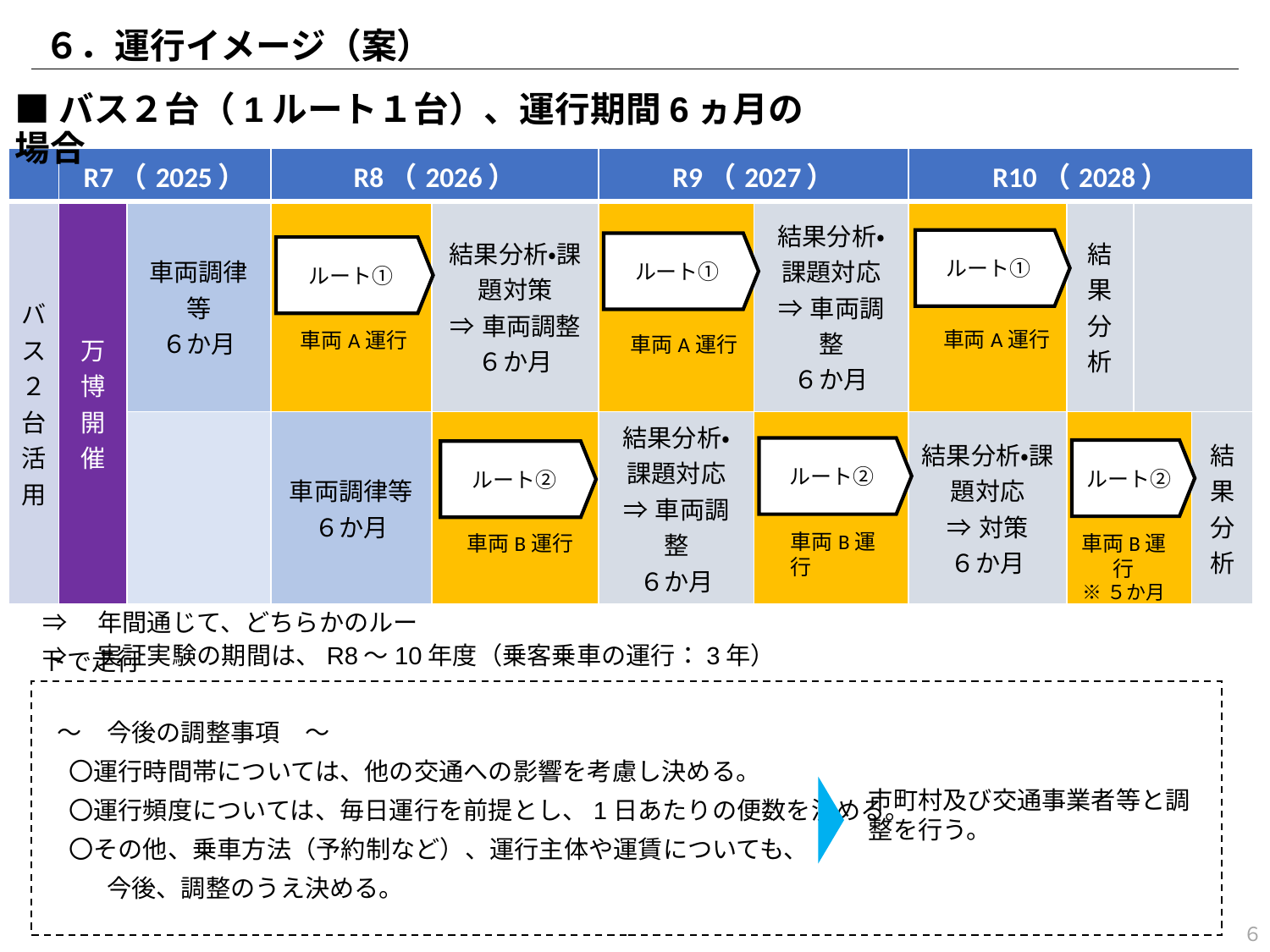

６．運行イメージ（案）
■バス２台（1ルート１台）、運行期間6ヵ月の場合

|  | R7（2025） |  | R8（2026） |  | R9（2027） |  | R10（2028） |  |  |  |
| --- | --- | --- | --- | --- | --- | --- | --- | --- | --- | --- |
| バス２台活用 | 万博 開催 | 車両調律等 ６か月 |  | 結果分析・課題対策 ⇒車両調整 ６か月 |  | 結果分析・課題対応 ⇒車両調整 ６か月 |  | 結果分析 |  |  |
|  |  |  | 車両調律等 ６か月 |  | 結果分析・課題対応 ⇒車両調整 ６か月 |  | 結果分析・課題対応 ⇒対策 ６か月 |  |  | 結果分析 |
ルート①
ルート①
ルート①
車両A運行
車両A運行
車両A運行
ルート②
ルート②
ルート②
車両B運行
車両B運行
車両B運行
※５か月
⇒　年間通じて、どちらかのルートで走行
⇒　実証実験の期間は、R8～10年度（乗客乗車の運行：3年）

～　今後の調整事項　～
 〇運行時間帯については、他の交通への影響を考慮し決める。
 〇運行頻度については、毎日運行を前提とし、1日あたりの便数を決める。
 〇その他、乗車方法（予約制など）、運行主体や運賃についても、
　　今後、調整のうえ決める。
市町村及び交通事業者等と調整を行う。

６